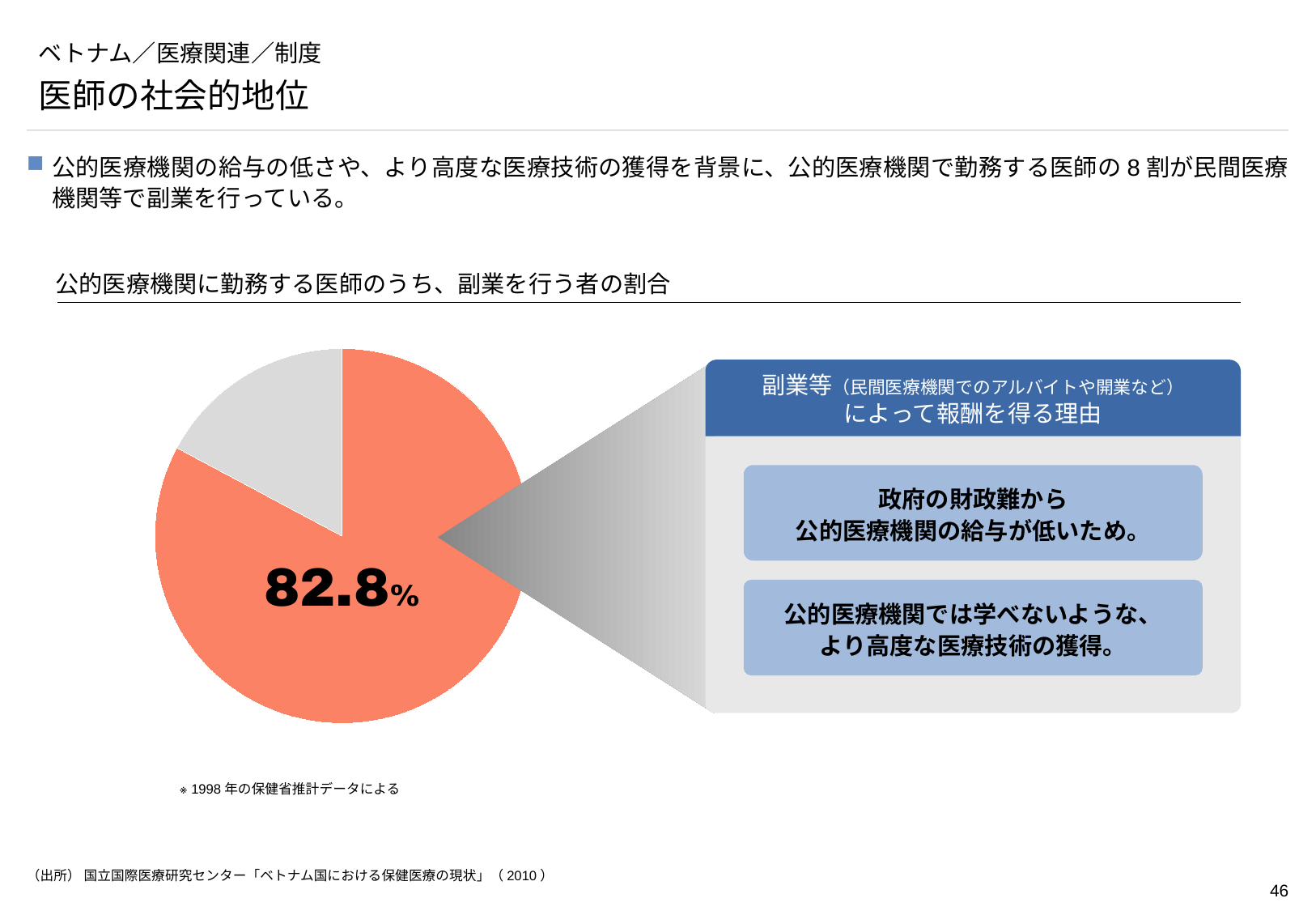

# ベトナム／医療関連／制度
医師の社会的地位
公的医療機関の給与の低さや、より高度な医療技術の獲得を背景に、公的医療機関で勤務する医師の8割が民間医療機関等で副業を行っている。
公的医療機関に勤務する医師のうち、副業を行う者の割合

### Chart

| Category | 列1 |
|---|---|
| 第 1 四半期 | 82.8 |
| 第 2 四半期 | 17.2 |
副業等（民間医療機関でのアルバイトや開業など）
によって報酬を得る理由

政府の財政難から
公的医療機関の給与が低いため。
82.8%
公的医療機関では学べないような、
より高度な医療技術の獲得。
※ 1998年の保健省推計データによる
（出所） 国立国際医療研究センター「ベトナム国における保健医療の現状」（2010）